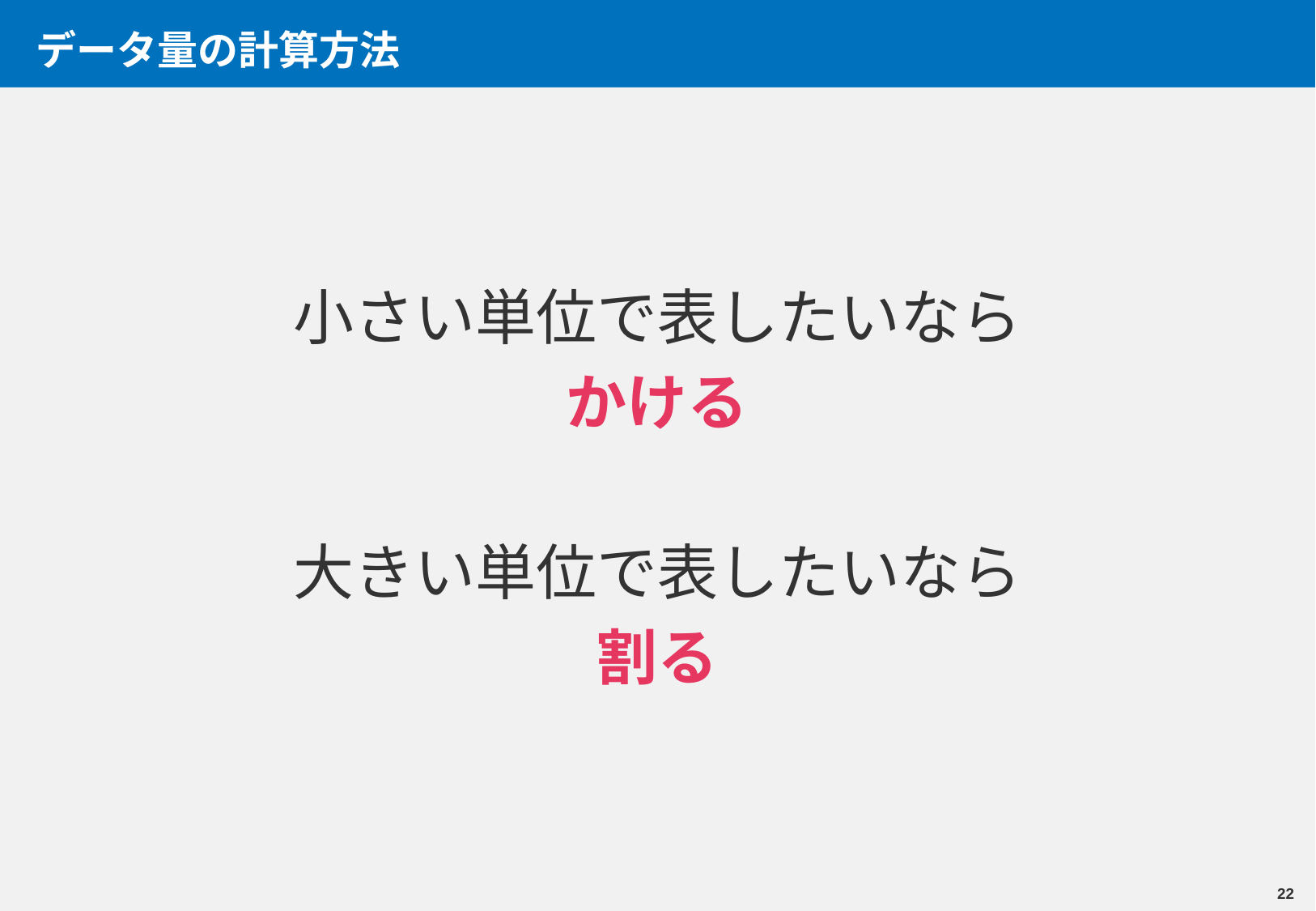

# データ量の計算方法

小さい単位で表したいなら
かける

大きい単位で表したいなら
割る

22